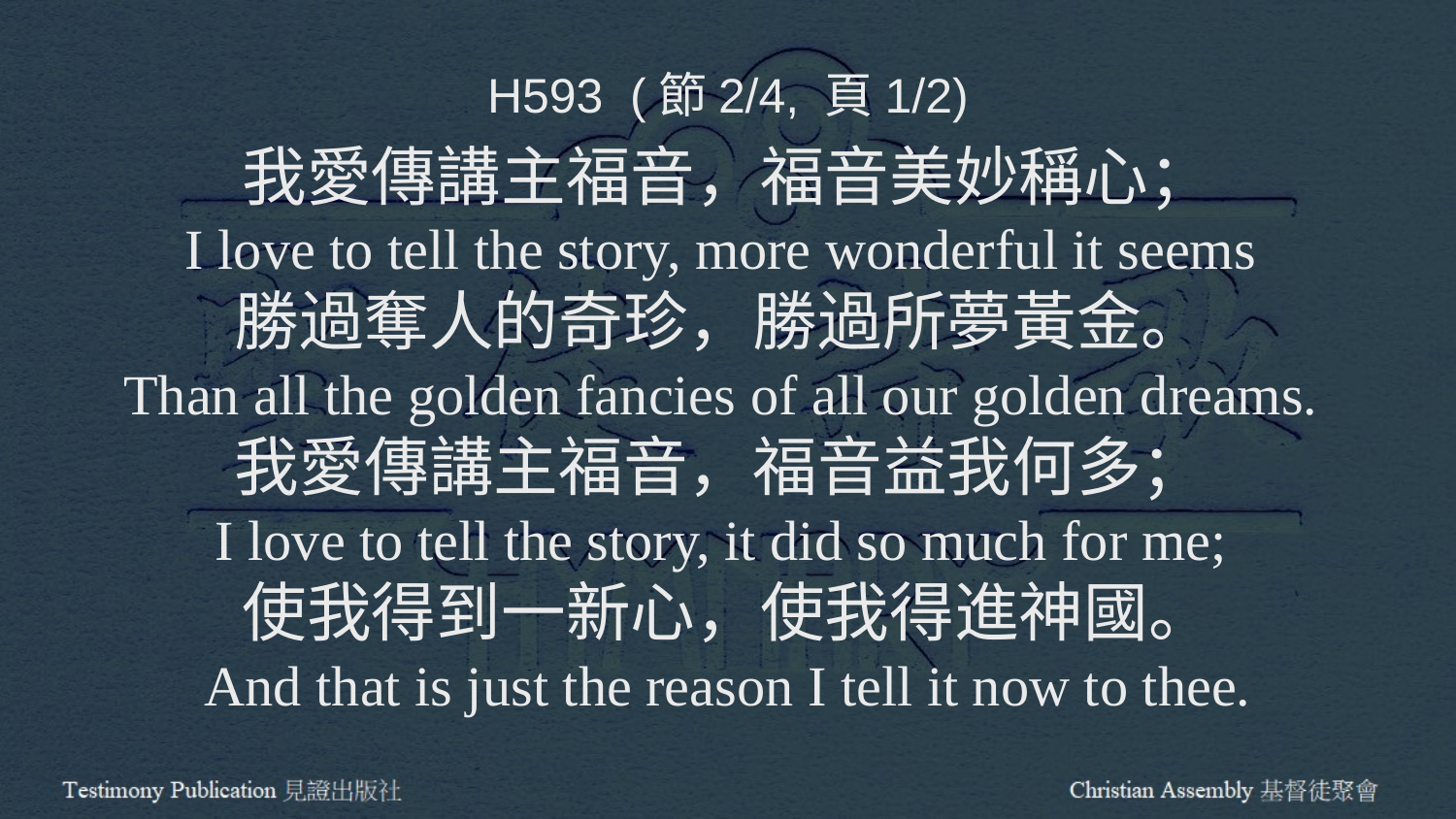

H593  (節2/4, 頁1/2)
我愛傳講主福音，福音美妙稱心；
I love to tell the story, more wonderful it seems
勝過奪人的奇珍，勝過所夢黃金。
Than all the golden fancies of all our golden dreams.
我愛傳講主福音，福音益我何多；
I love to tell the story, it did so much for me;
使我得到一新心，使我得進神國。
And that is just the reason I tell it now to thee.